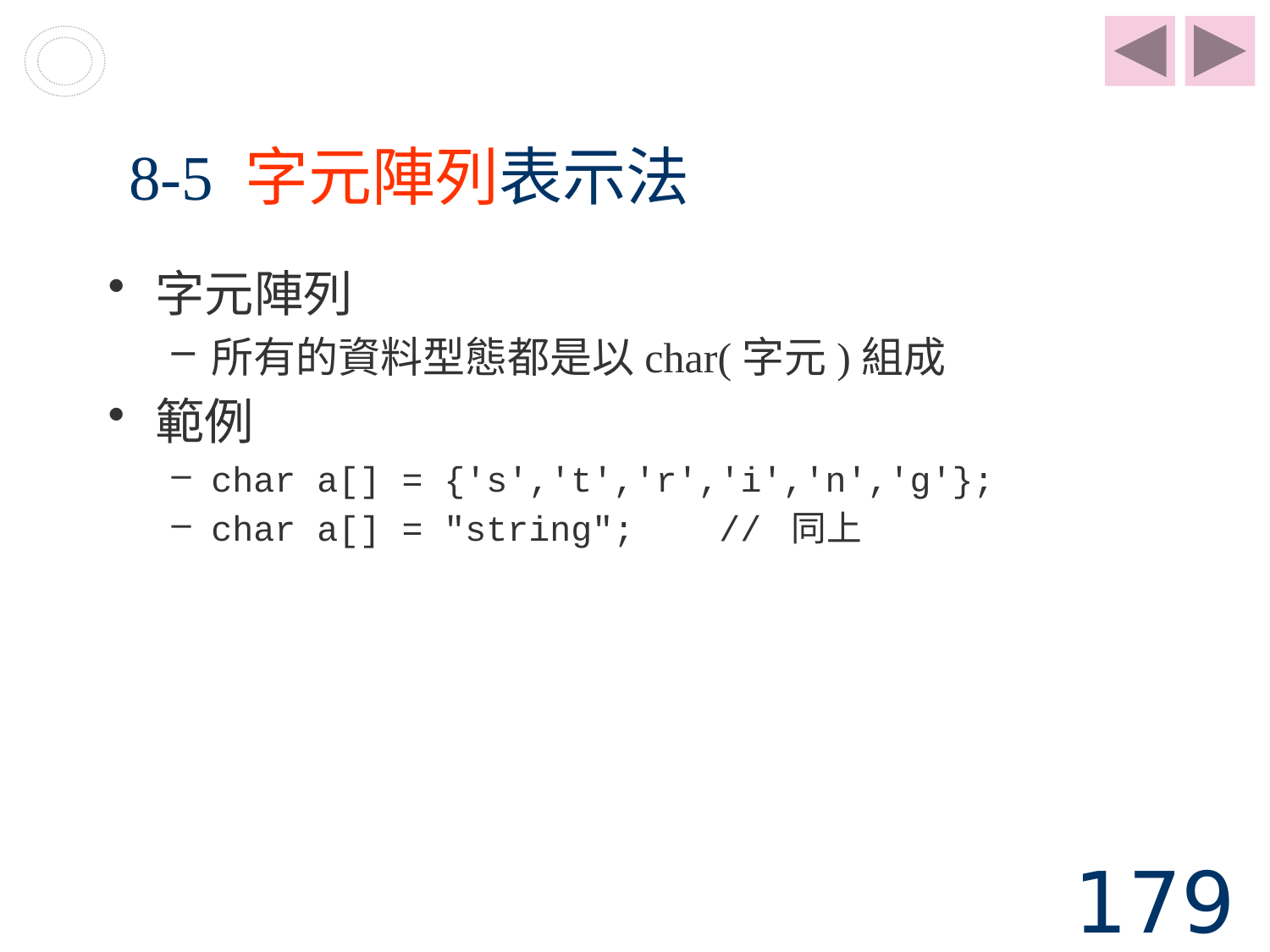

# 8-5 字元陣列表示法
字元陣列
所有的資料型態都是以char(字元)組成
範例
char a[] = {'s','t','r','i','n','g'};
char a[] = "string";	// 同上
179